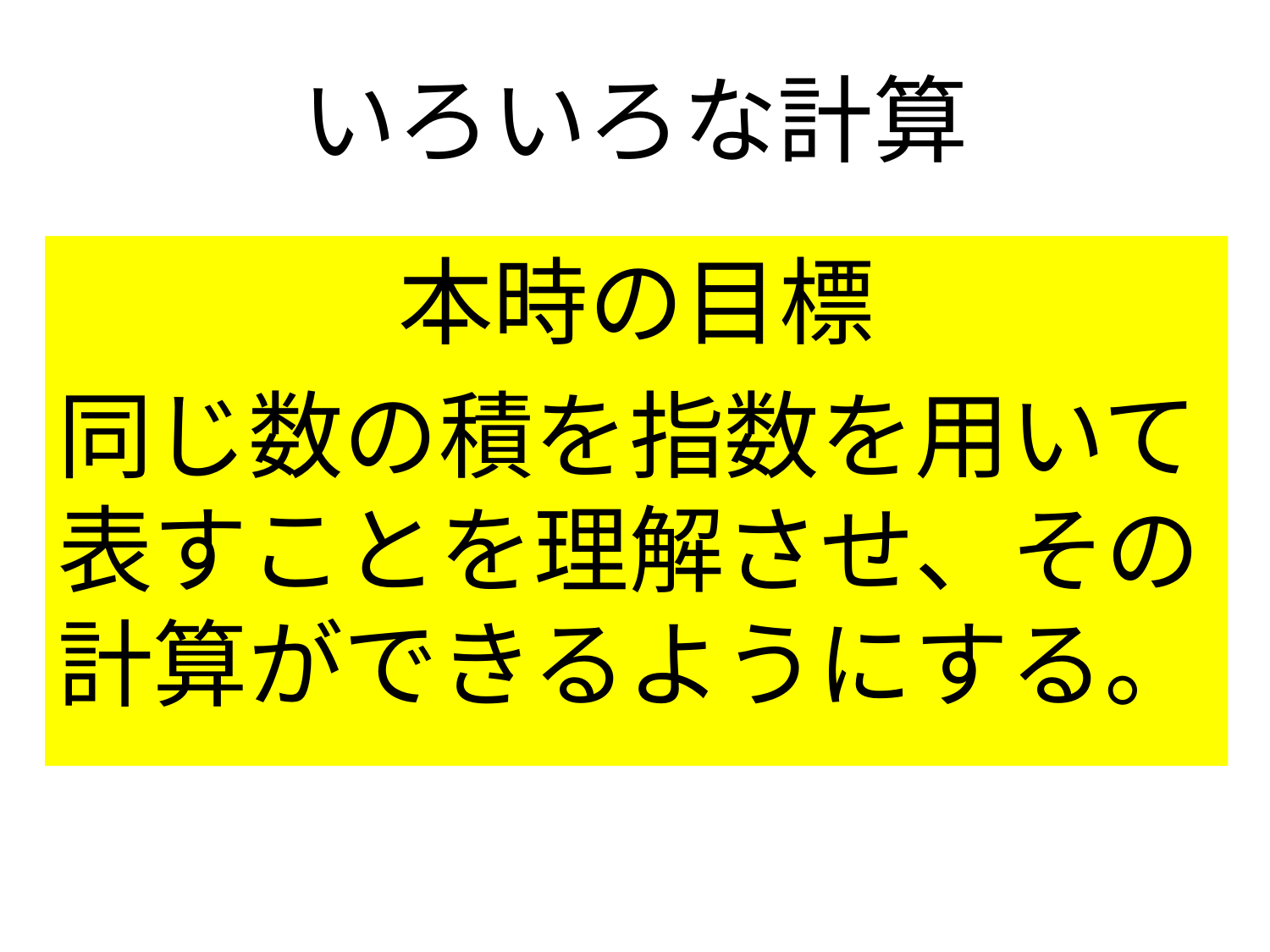

# いろいろな計算
本時の目標
同じ数の積を指数を用いて表すことを理解させ、その計算ができるようにする。